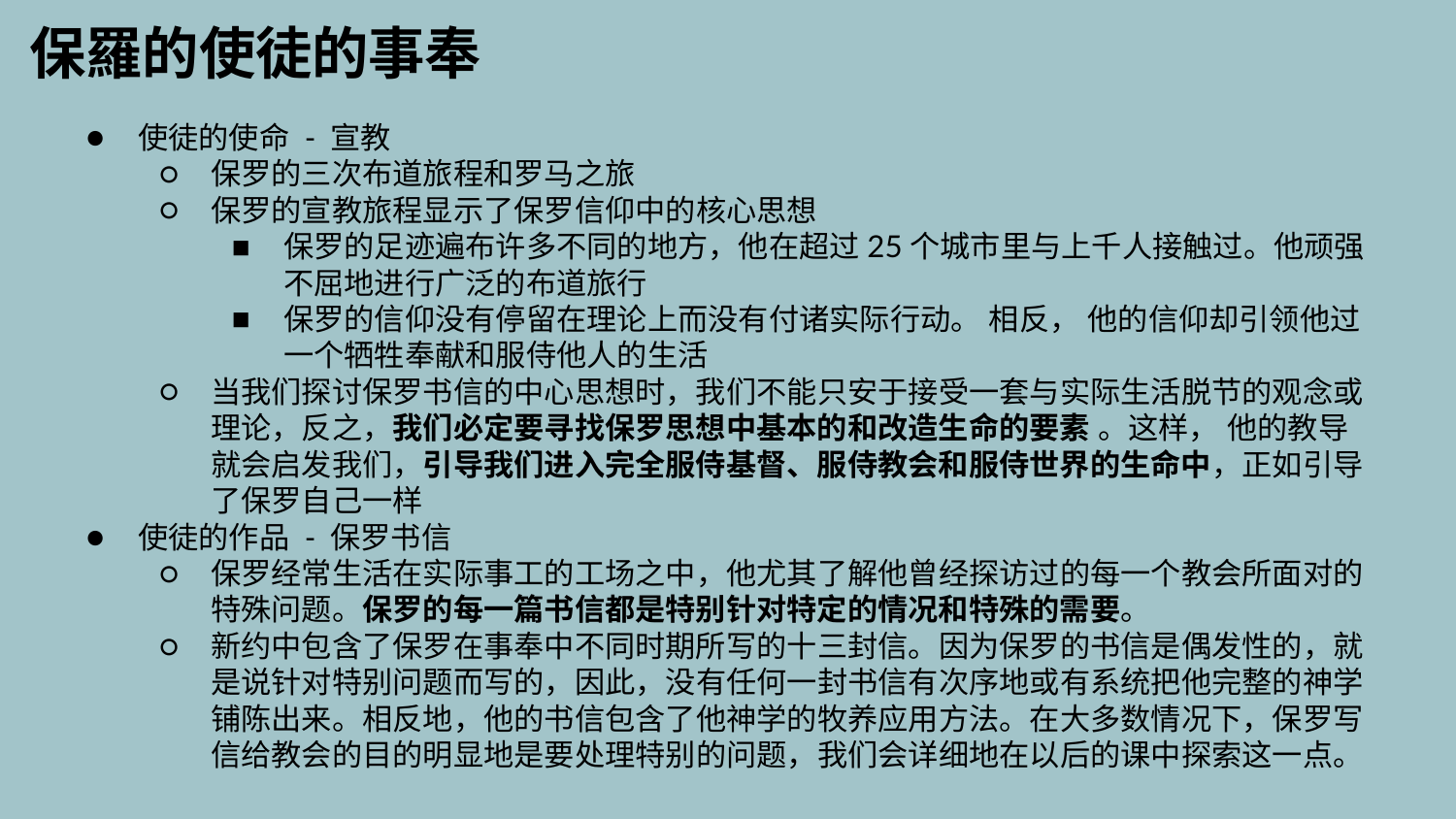

保羅的使徒的事奉

使徒的使命 - 宣教
保罗的三次布道旅程和罗马之旅
保罗的宣教旅程显示了保罗信仰中的核心思想
保罗的足迹遍布许多不同的地方，他在超过25个城市里与上千人接触过。他顽强不屈地进行广泛的布道旅行
保罗的信仰没有停留在理论上而没有付诸实际行动。 相反， 他的信仰却引领他过一个牺牲奉献和服侍他人的生活
当我们探讨保罗书信的中心思想时，我们不能只安于接受一套与实际生活脱节的观念或理论，反之，我们必定要寻找保罗思想中基本的和改造生命的要素 。这样， 他的教导就会启发我们，引导我们进入完全服侍基督、服侍教会和服侍世界的生命中，正如引导了保罗自己一样
使徒的作品 - 保罗书信
保罗经常生活在实际事工的工场之中，他尤其了解他曾经探访过的每一个教会所面对的特殊问题。保罗的每一篇书信都是特别针对特定的情况和特殊的需要。​​
新约中包含了保罗在事奉中不同时期所写的十三封信。因为保罗的书信是偶发性的，就是说针对特别问题而写的，因此，没有任何一封书信有次序地或有系统把他完整的神学铺陈出来。相反地，他的书信包含了他神学的牧养应用方法。在大多数情况下，保罗写信给教会的目的明显地是要处理特别的问题，我们会详细地在以后的课中探索这一点。